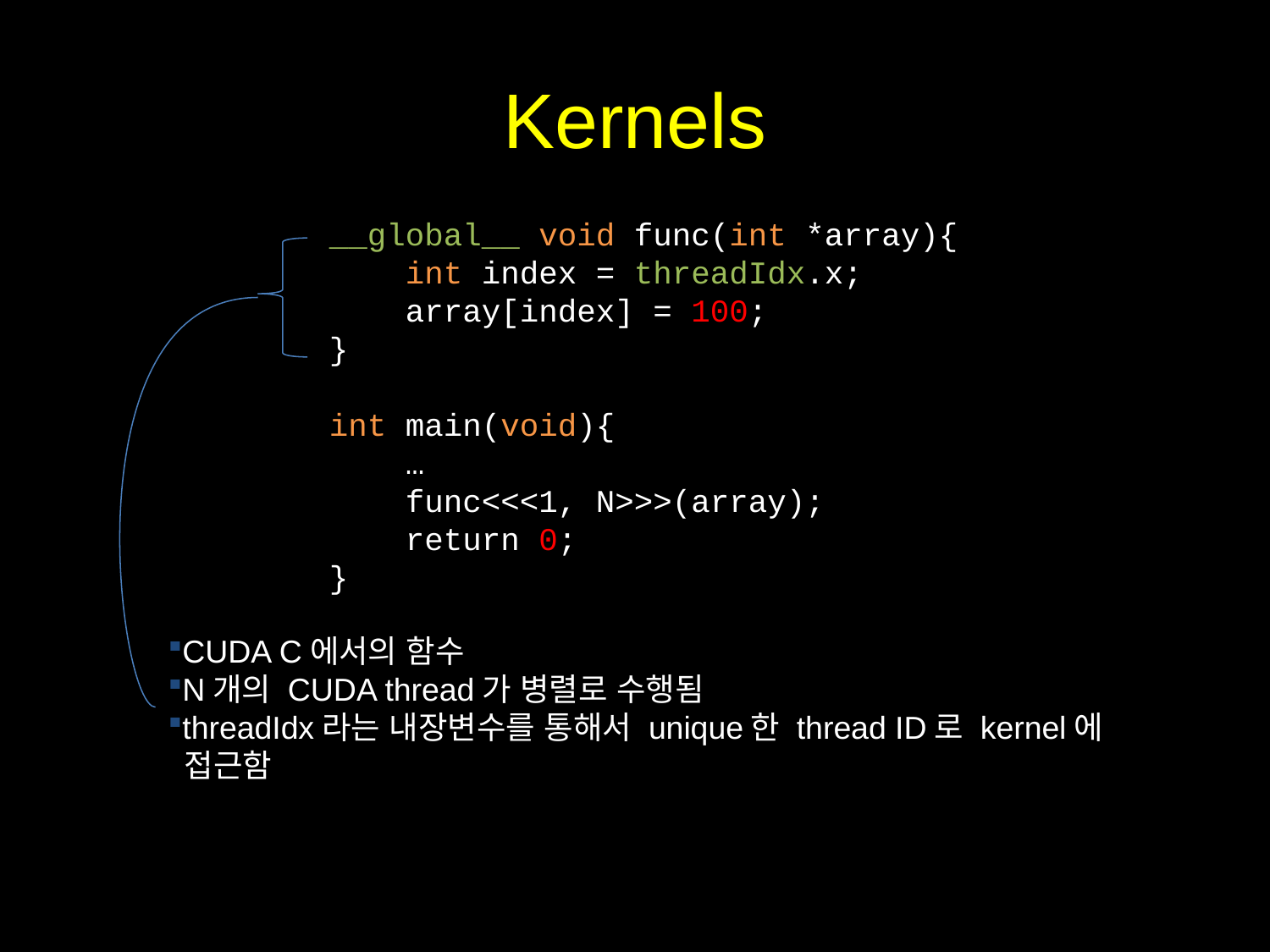

# Kernels
__global__ void func(int *array){
    int index = threadIdx.x;
    array[index] = 100;
}

int main(void){
    …
    func<<<1, N>>>(array);
    return 0;
}

CUDA C에서의 함수
N개의 CUDA thread가 병렬로 수행됨
threadIdx라는 내장변수를 통해서 unique한 thread ID로 kernel에
 접근함